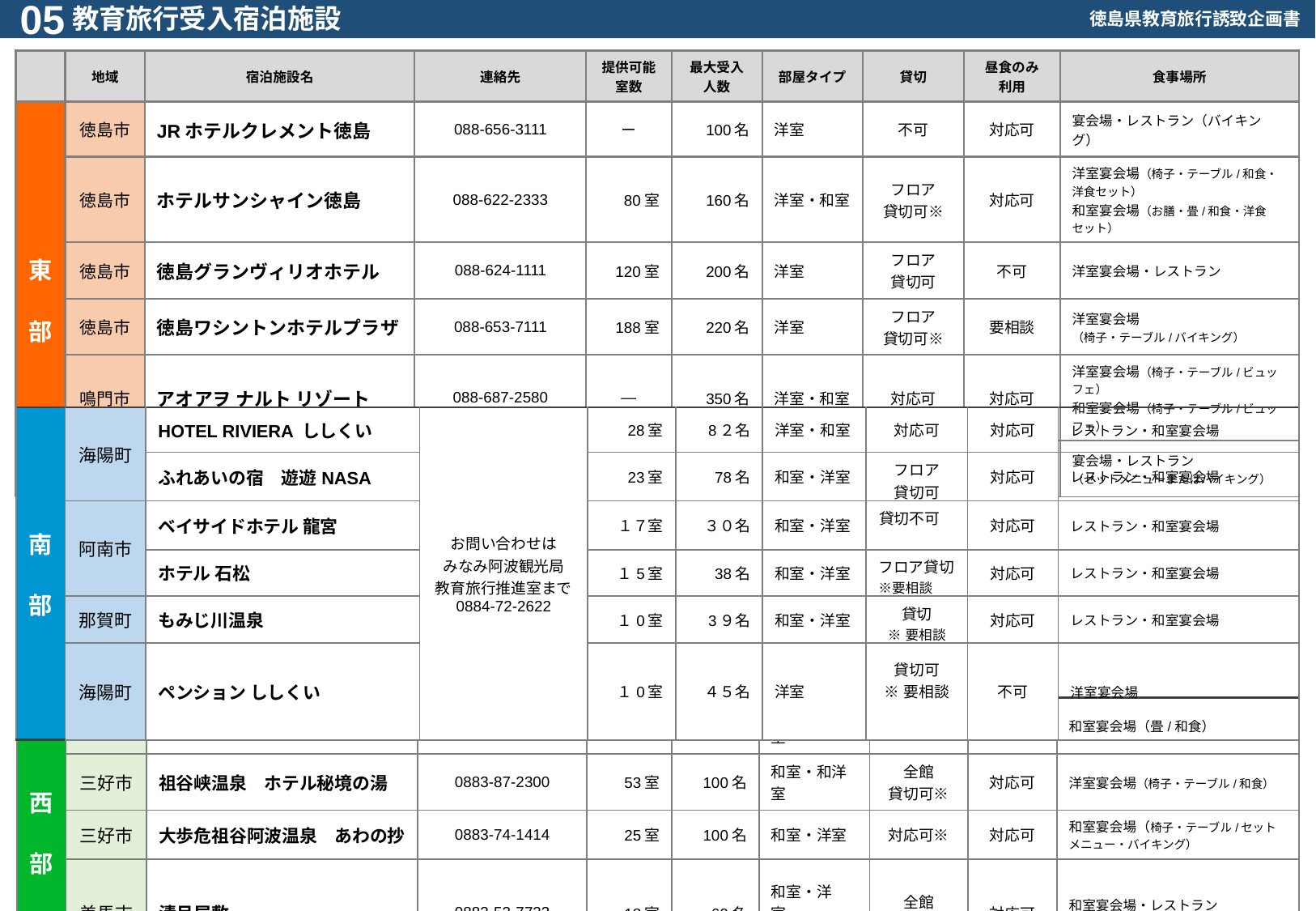

教育旅行受入宿泊施設
|  | 地域 | 宿泊施設名 | 連絡先 | 提供可能室数 | 最大受入 人数 | 部屋タイプ | 貸切 | 昼食のみ 利用 | 食事場所 |
| --- | --- | --- | --- | --- | --- | --- | --- | --- | --- |
| 東 部 | 徳島市 | JRホテルクレメント徳島 | 088-656-3111 | ー | 100名 | 洋室 | 不可 | 対応可 | 宴会場・レストラン（バイキング） |
|  | 徳島市 | ホテルサンシャイン徳島 | 088-622-2333 | 80室 | 160名 | 洋室・和室 | フロア 貸切可※ | 対応可 | 洋室宴会場（椅子・テーブル/和食・洋食セット） 和室宴会場（お膳・畳/和食・洋食セット） |
|  | 徳島市 | 徳島グランヴィリオホテル | 088-624-1111 | 120室 | 200名 | 洋室 | フロア 貸切可 | 不可 | 洋室宴会場・レストラン |
|  | 徳島市 | 徳島ワシントンホテルプラザ | 088-653-7111 | 188室 | 220名 | 洋室 | フロア 貸切可※ | 要相談 | 洋室宴会場 （椅子・テーブル/バイキング） |
|  | 鳴門市 | アオアヲ ナルト リゾート | 088-687-2580 | ― | 350名 | 洋室・和室 | 対応可 | 対応可 | 洋室宴会場（椅子・テーブル/ビュッフェ） 和室宴会場（椅子・テーブル/ビュッフェ） |
|  | 鳴門市 | 鳴門グランドホテル海月 | 088-687-1515 | 42室 | 180名 | 和室・洋室 和洋室 | 対応可 | 対応可 | 宴会場・レストラン （セットメニューまたはバイキング） |
| 南 部 | 海陽町 | HOTEL RIVIERA ししくい | お問い合わせは みなみ阿波観光局 教育旅行推進室まで 0884-72-2622 | 28室 | 8２名 | 洋室・和室 | 対応可 | 対応可 | レストラン・和室宴会場 |
| --- | --- | --- | --- | --- | --- | --- | --- | --- | --- |
|  |  | ふれあいの宿　遊遊NASA |  | 23室 | 78名 | 和室・洋室 | フロア 貸切可 | 対応可 | レストラン・和室宴会場 |
|  | 阿南市 | ベイサイドホテル 龍宮 |  | １７室 | ３０名 | 和室・洋室 | 貸切不可 | 対応可 | レストラン・和室宴会場 |
|  |  | ホテル 石松 |  | １5室 | 38名 | 和室・洋室 | フロア貸切※要相談 | 対応可 | レストラン・和室宴会場 |
|  | 那賀町 | もみじ川温泉 |  | １0室 | 3９名 | 和室・洋室 | 貸切 ※要相談 | 対応可 | レストラン・和室宴会場 |
|  | 海陽町 | ペンション ししくい |  | １0室 | ４５名 | 洋室 | 貸切可 ※要相談 | 不可 | 洋室宴会場 |
| 西 部 | 三好市 | 新祖谷温泉 ホテルかずら橋 | 0883-87-2171 | 22室 | 80名 | 和室・和洋室 | 対応可 | 不可 | 和室宴会場（畳/和食） |
| --- | --- | --- | --- | --- | --- | --- | --- | --- | --- |
|  | 三好市 | 祖谷峡温泉　ホテル秘境の湯 | 0883-87-2300 | 53室 | 100名 | 和室・和洋室 | 全館 貸切可※ | 対応可 | 洋室宴会場（椅子・テーブル/和食） |
|  | 三好市 | 大歩危祖谷阿波温泉　あわの抄 | 0883-74-1414 | 25室 | 100名 | 和室・洋室 | 対応可※ | 対応可 | 和室宴会場（椅子・テーブル/セットメニュー・バイキング） |
|  | 美馬市 | 清月屋敷 | 0883-53-7733 | 18室 | 60名 | 和室・洋室・ 和洋室 | 全館 貸切可 | 対応可 | 和室宴会場・レストラン （仕出し屋へ依頼/和食） |